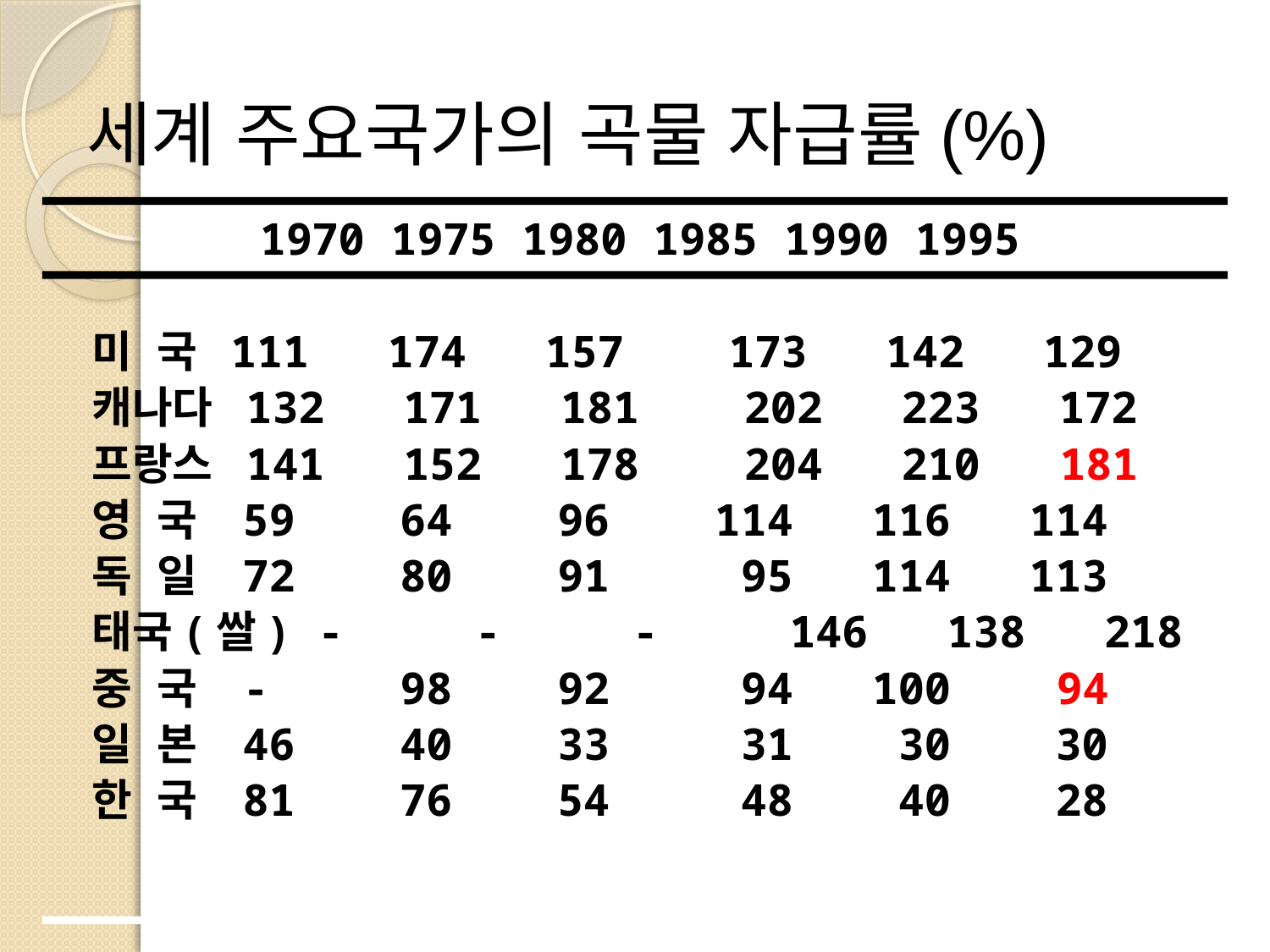

# 세계 주요국가의 곡물 자급률(%)

           1970 1975 1980 1985 1990 1995

미  국  111   174   157    173   142   129
캐나다  132   171   181    202   223   172
프랑스  141   152   178    204   210   181
영  국   59    64    96    114   116   114
독  일   72    80    91     95   114   113
태국(쌀) -     -     -     146   138   218
중  국   -     98    92     94   100    94
일  본   46    40    33     31    30    30
한  국   81    76    54     48    40    28